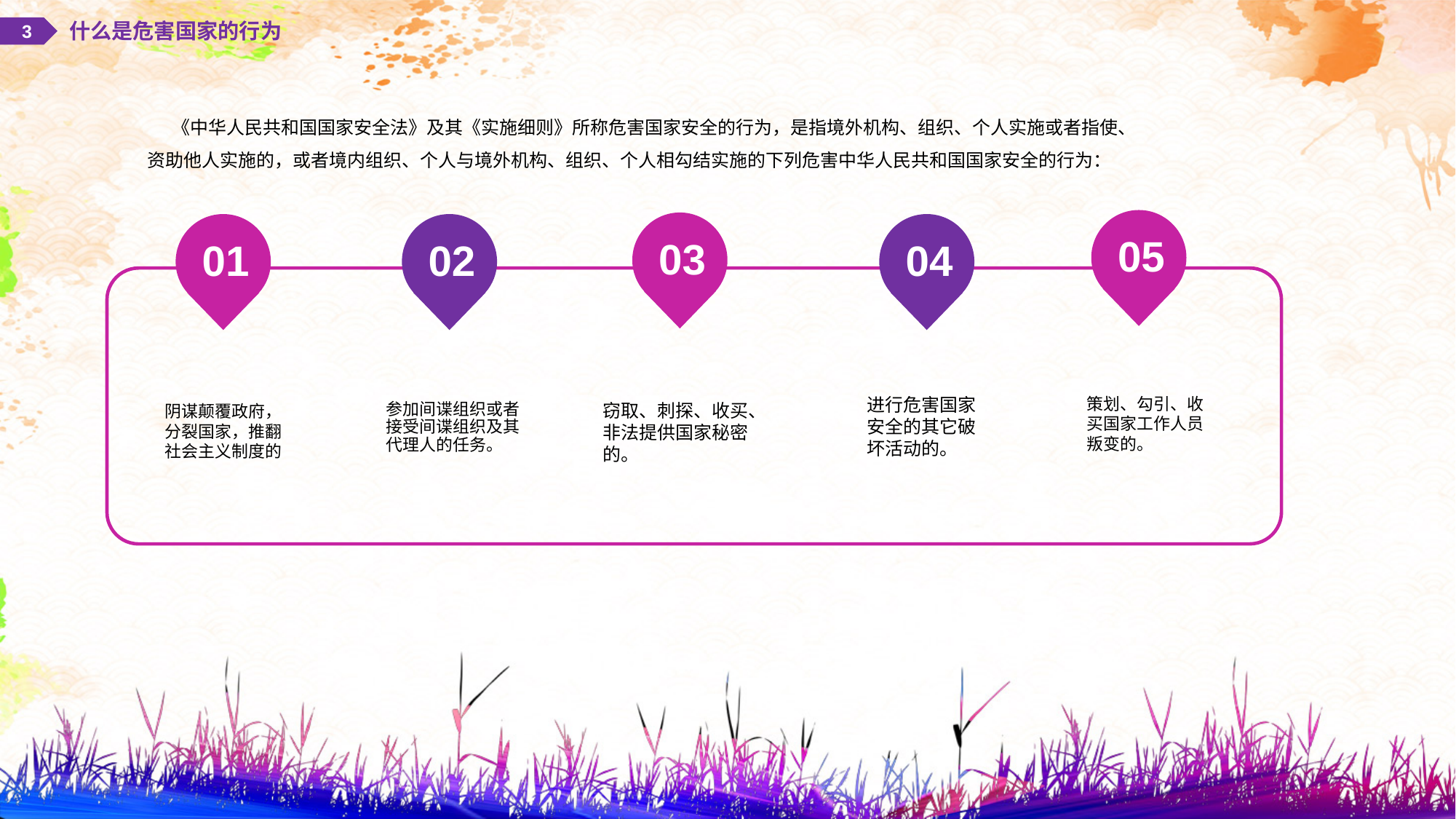

什么是危害国家的行为
3
     《中华人民共和国国家安全法》及其《实施细则》所称危害国家安全的行为，是指境外机构、组织、个人实施或者指使、资助他人实施的，或者境内组织、个人与境外机构、组织、个人相勾结实施的下列危害中华人民共和国国家安全的行为：

05

03

01

02

04

进行危害国家安全的其它破坏活动的。
策划、勾引、收买国家工作人员叛变的。
阴谋颠覆政府，分裂国家，推翻社会主义制度的
窃取、刺探、收买、非法提供国家秘密的。
参加间谍组织或者接受间谍组织及其代理人的任务。